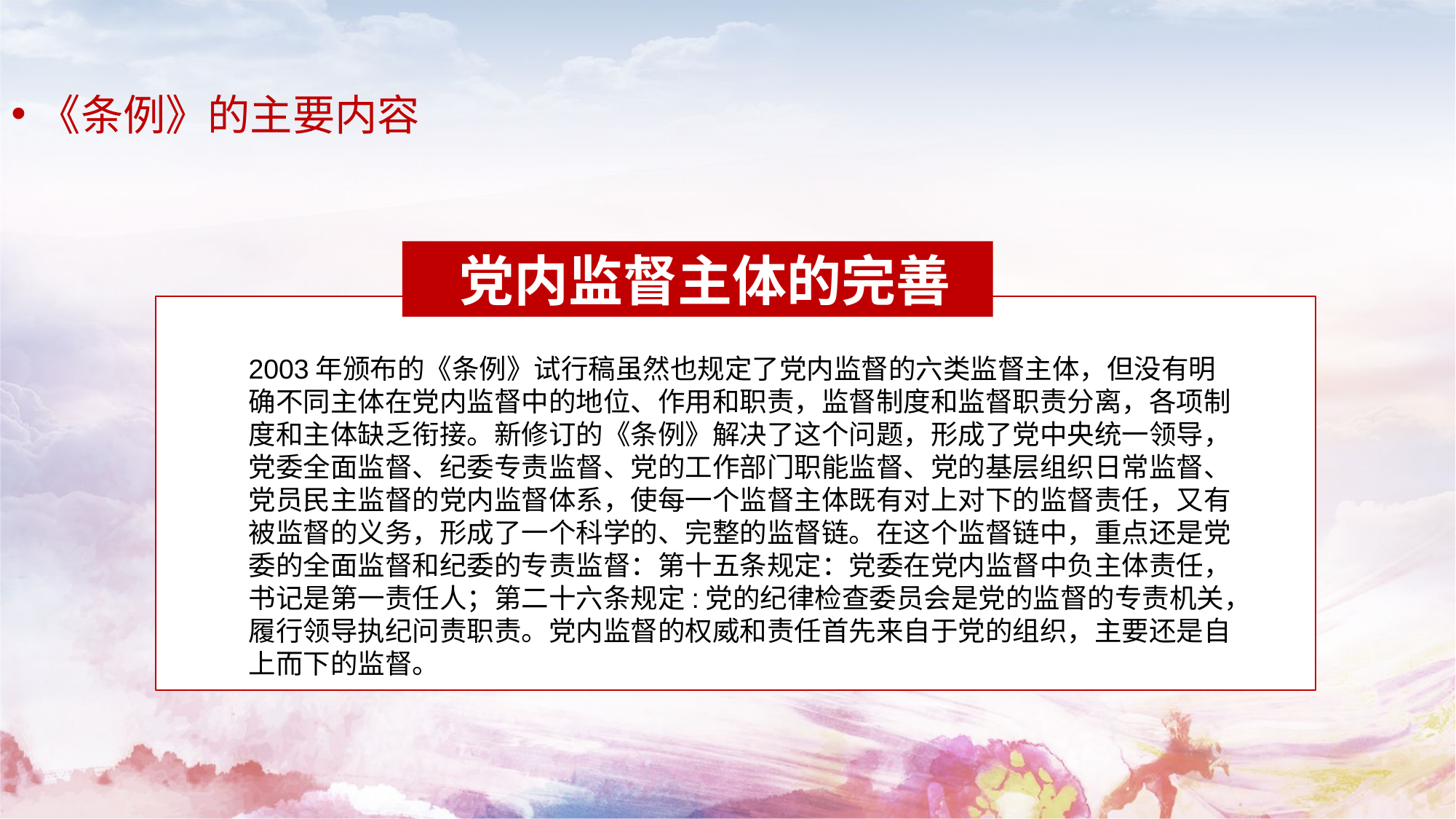

《条例》的主要内容
党内监督主体的完善

2003年颁布的《条例》试行稿虽然也规定了党内监督的六类监督主体，但没有明确不同主体在党内监督中的地位、作用和职责，监督制度和监督职责分离，各项制度和主体缺乏衔接。新修订的《条例》解决了这个问题，形成了党中央统一领导，党委全面监督、纪委专责监督、党的工作部门职能监督、党的基层组织日常监督、党员民主监督的党内监督体系，使每一个监督主体既有对上对下的监督责任，又有被监督的义务，形成了一个科学的、完整的监督链。在这个监督链中，重点还是党委的全面监督和纪委的专责监督：第十五条规定：党委在党内监督中负主体责任，书记是第一责任人；第二十六条规定:党的纪律检查委员会是党的监督的专责机关，履行领导执纪问责职责。党内监督的权威和责任首先来自于党的组织，主要还是自上而下的监督。